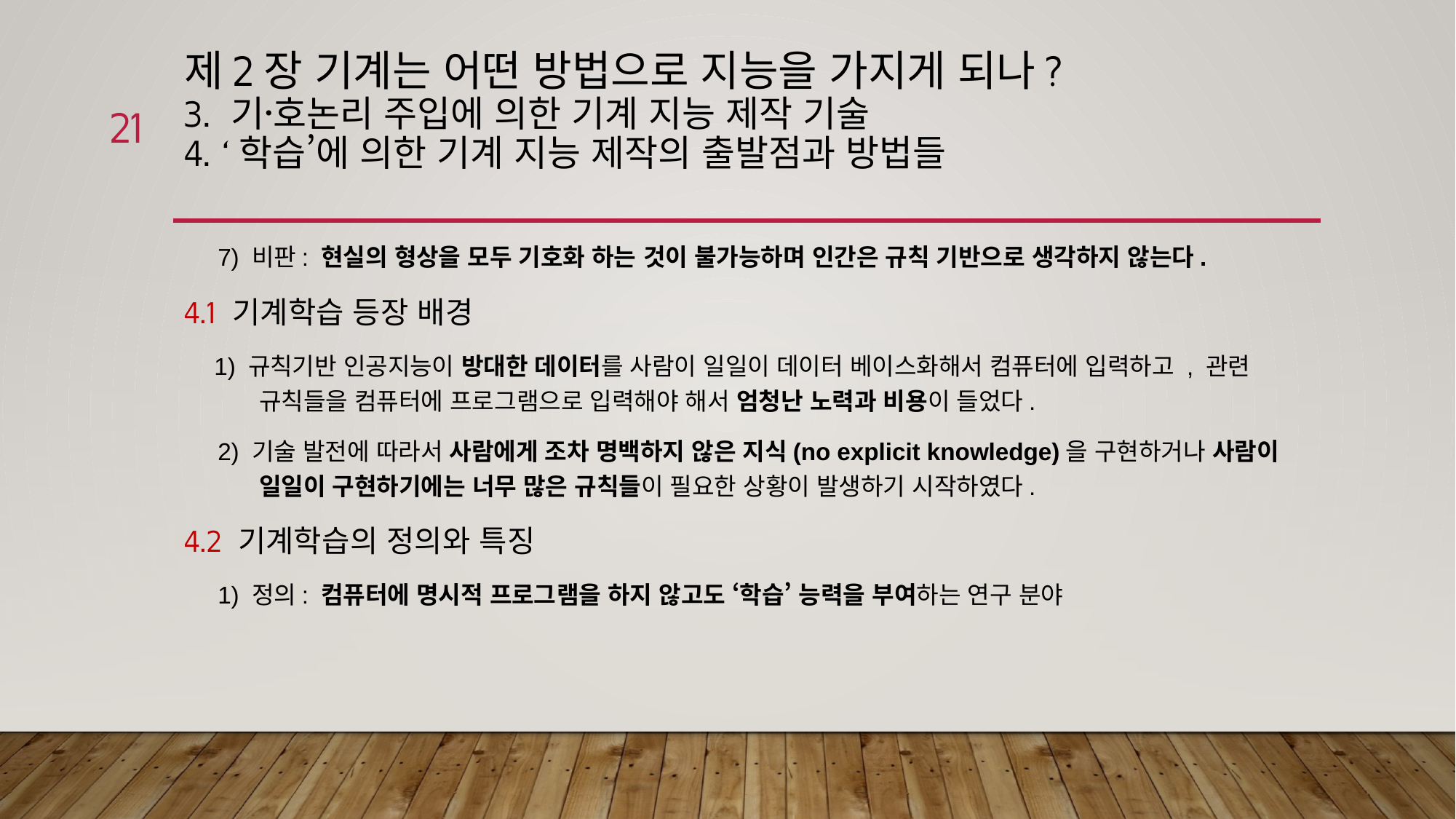

# 제2장 기계는 어떤 방법으로 지능을 가지게 되나? 3. 기호〮논리 주입에 의한 기계 지능 제작 기술 4. ‘학습’에 의한 기계 지능 제작의 출발점과 방법들
21
     7) 비판: 현실의 형상을 모두 기호화 하는 것이 불가능하며 인간은 규칙 기반으로 생각하지 않는다.
4.1 기계학습 등장 배경
     1) 규칙기반 인공지능이 방대한 데이터를 사람이 일일이 데이터 베이스화해서 컴퓨터에 입력하고 , 관련 규칙들을 컴퓨터에 프로그램으로 입력해야 해서 엄청난 노력과 비용이 들었다.
     2) 기술 발전에 따라서 사람에게 조차 명백하지 않은 지식(no explicit knowledge)을 구현하거나 사람이 일일이 구현하기에는 너무 많은 규칙들이 필요한 상황이 발생하기 시작하였다.
4.2 기계학습의 정의와 특징
     1) 정의: 컴퓨터에 명시적 프로그램을 하지 않고도 ‘학습’ 능력을 부여하는 연구 분야